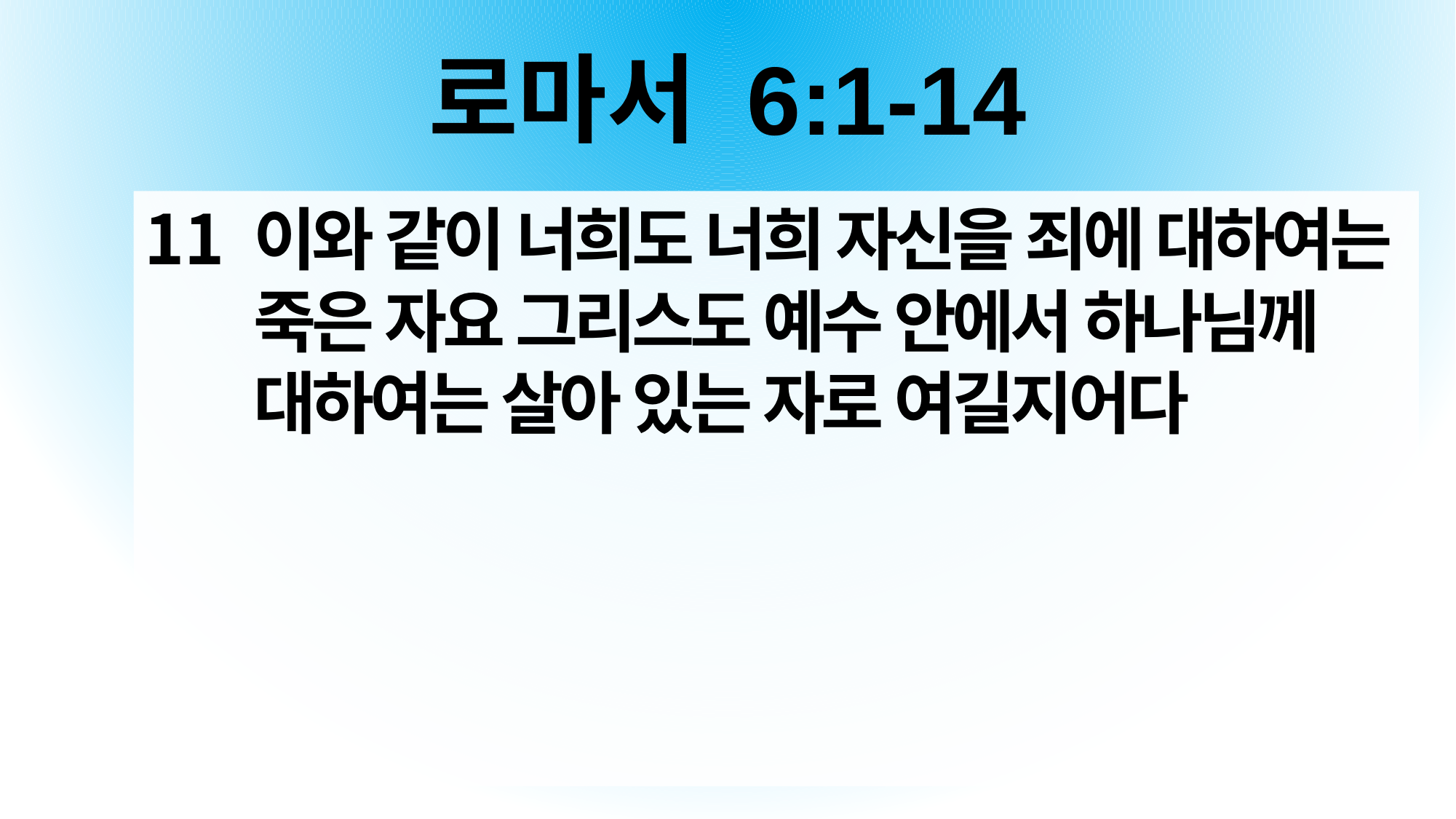

# 로마서 6:1-14
이와 같이 너희도 너희 자신을 죄에 대하여는 죽은 자요 그리스도 예수 안에서 하나님께 대하여는 살아 있는 자로 여길지어다